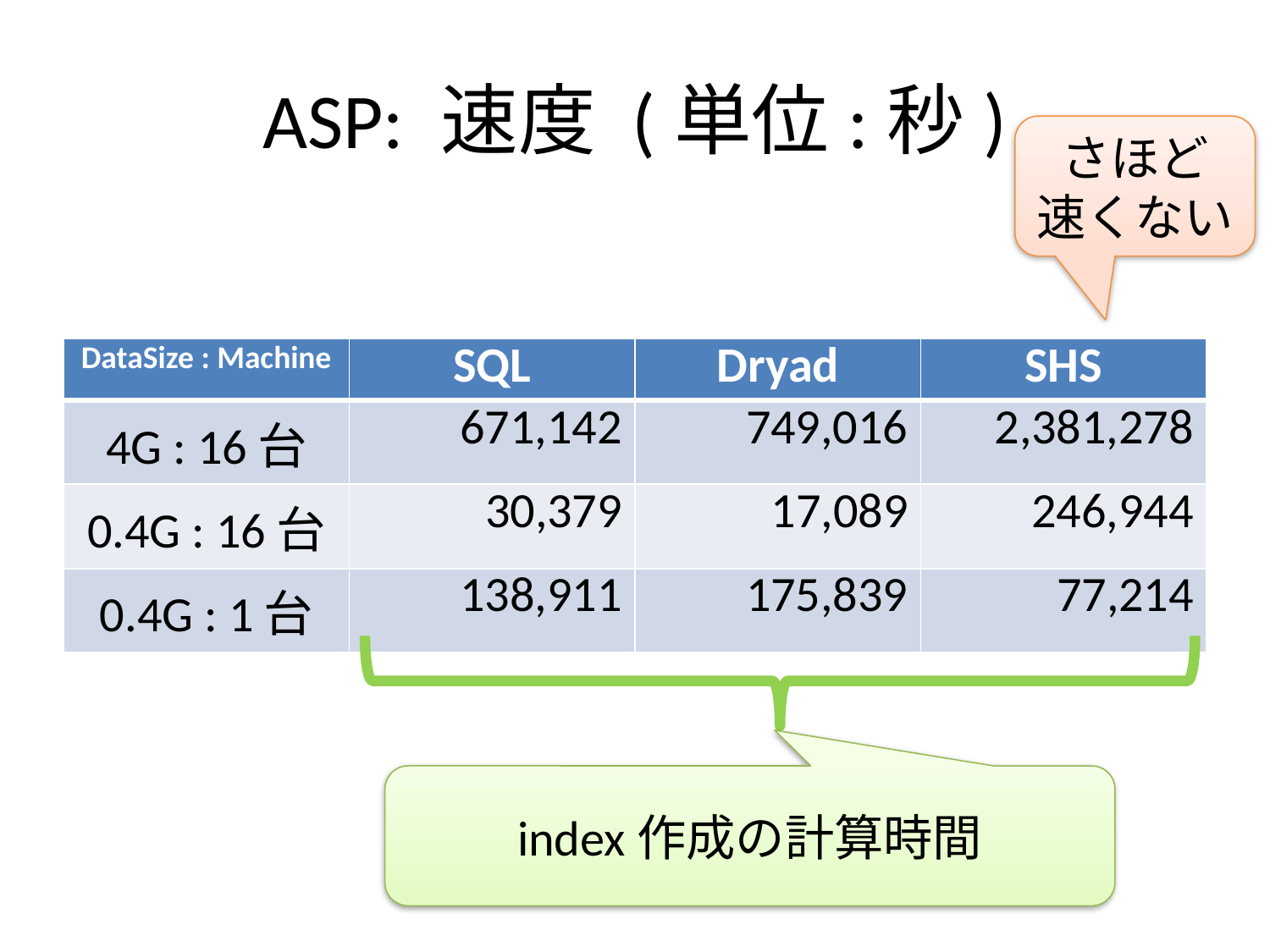

# ASP: 速度 (単位:秒)
さほど
速くない

| DataSize : Machine | SQL | Dryad | SHS |
| --- | --- | --- | --- |
| 4G : 16台 | 671,142 | 749,016 | 2,381,278 |
| 0.4G : 16台 | 30,379 | 17,089 | 246,944 |
| 0.4G : 1台 | 138,911 | 175,839 | 77,214 |
index作成の計算時間